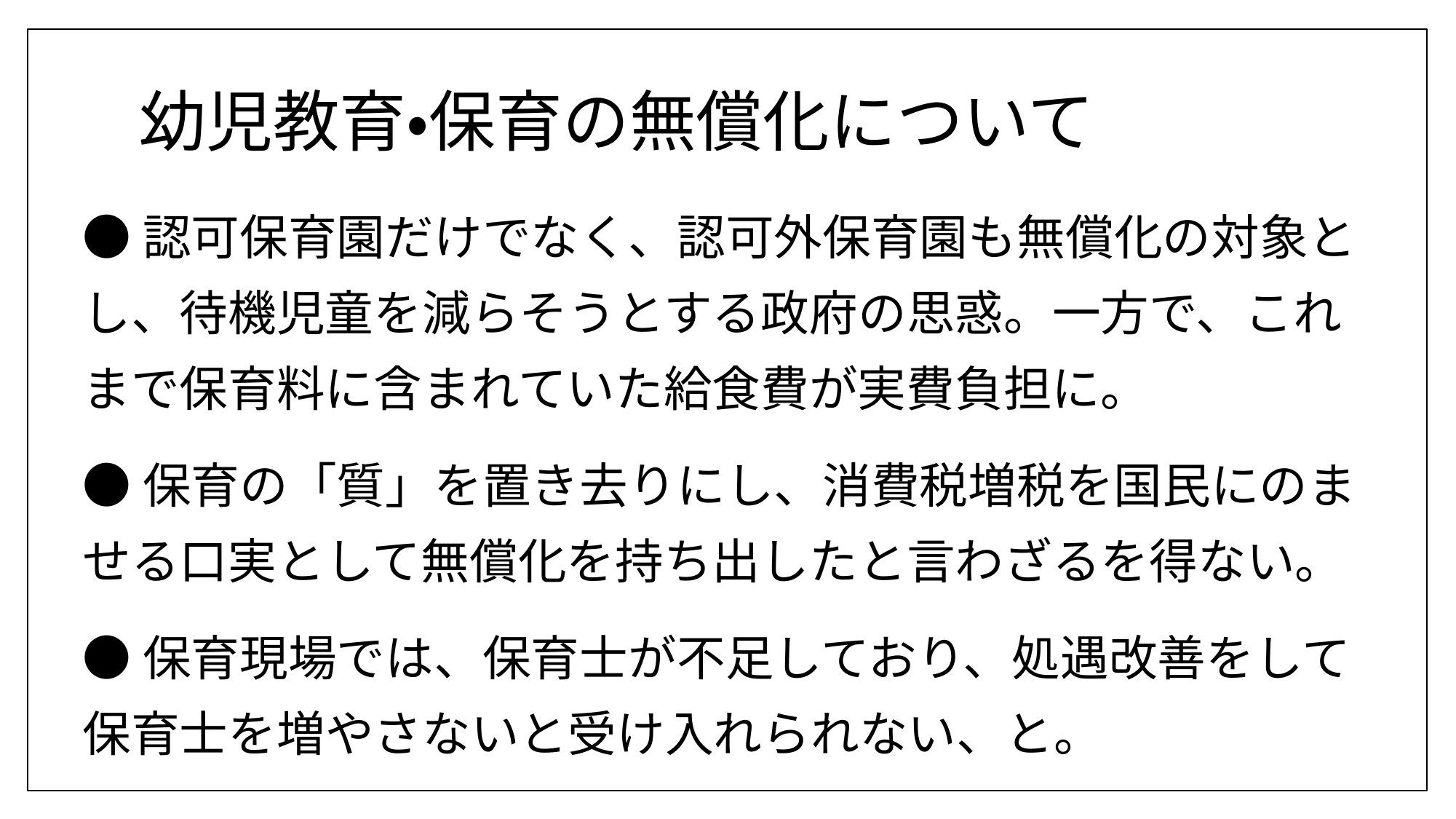

# 幼児教育・保育の無償化について
●認可保育園だけでなく、認可外保育園も無償化の対象とし、待機児童を減らそうとする政府の思惑。一方で、これまで保育料に含まれていた給食費が実費負担に。
●保育の「質」を置き去りにし、消費税増税を国民にのませる口実として無償化を持ち出したと言わざるを得ない。
●保育現場では、保育士が不足しており、処遇改善をして保育士を増やさないと受け入れられない、と。